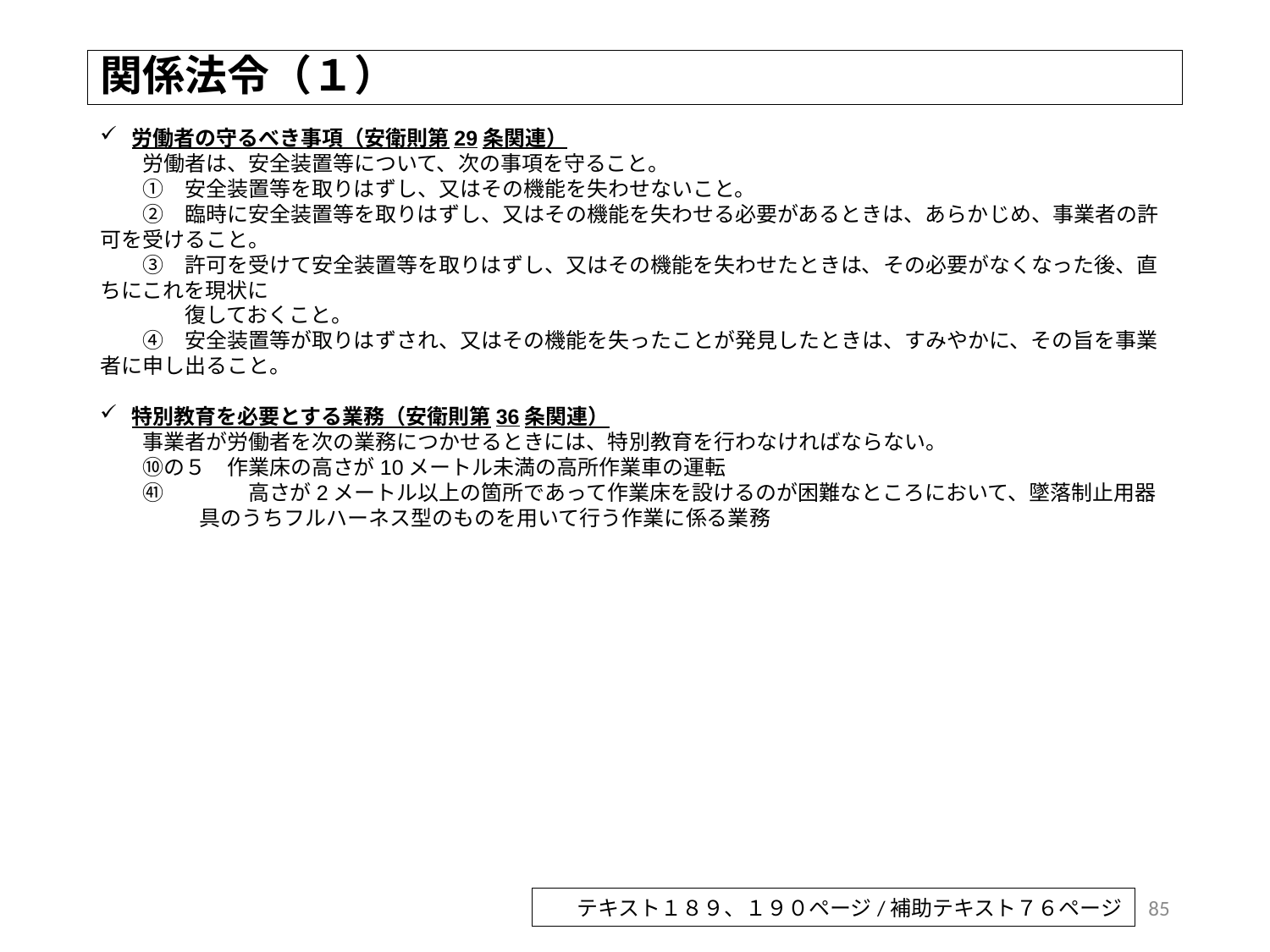

# 関係法令（１）
労働者の守るべき事項（安衛則第29条関連）
　　労働者は、安全装置等について、次の事項を守ること。
　　①　安全装置等を取りはずし、又はその機能を失わせないこと。
　　②　臨時に安全装置等を取りはずし、又はその機能を失わせる必要があるときは、あらかじめ、事業者の許可を受けること。
　　③　許可を受けて安全装置等を取りはずし、又はその機能を失わせたときは、その必要がなくなった後、直ちにこれを現状に
　　　　復しておくこと。
　　④　安全装置等が取りはずされ、又はその機能を失ったことが発見したときは、すみやかに、その旨を事業者に申し出ること。

特別教育を必要とする業務（安衛則第36条関連）
　　事業者が労働者を次の業務につかせるときには、特別教育を行わなければならない。
　　⑩の５　作業床の高さが10メートル未満の高所作業車の運転
　　㊶　　　　高さが2メートル以上の箇所であって作業床を設けるのが困難なところにおいて、墜落制止用器具のうちフルハーネス型のものを用いて行う作業に係る業務

85
テキスト１８９、１９０ページ/補助テキスト７６ページ